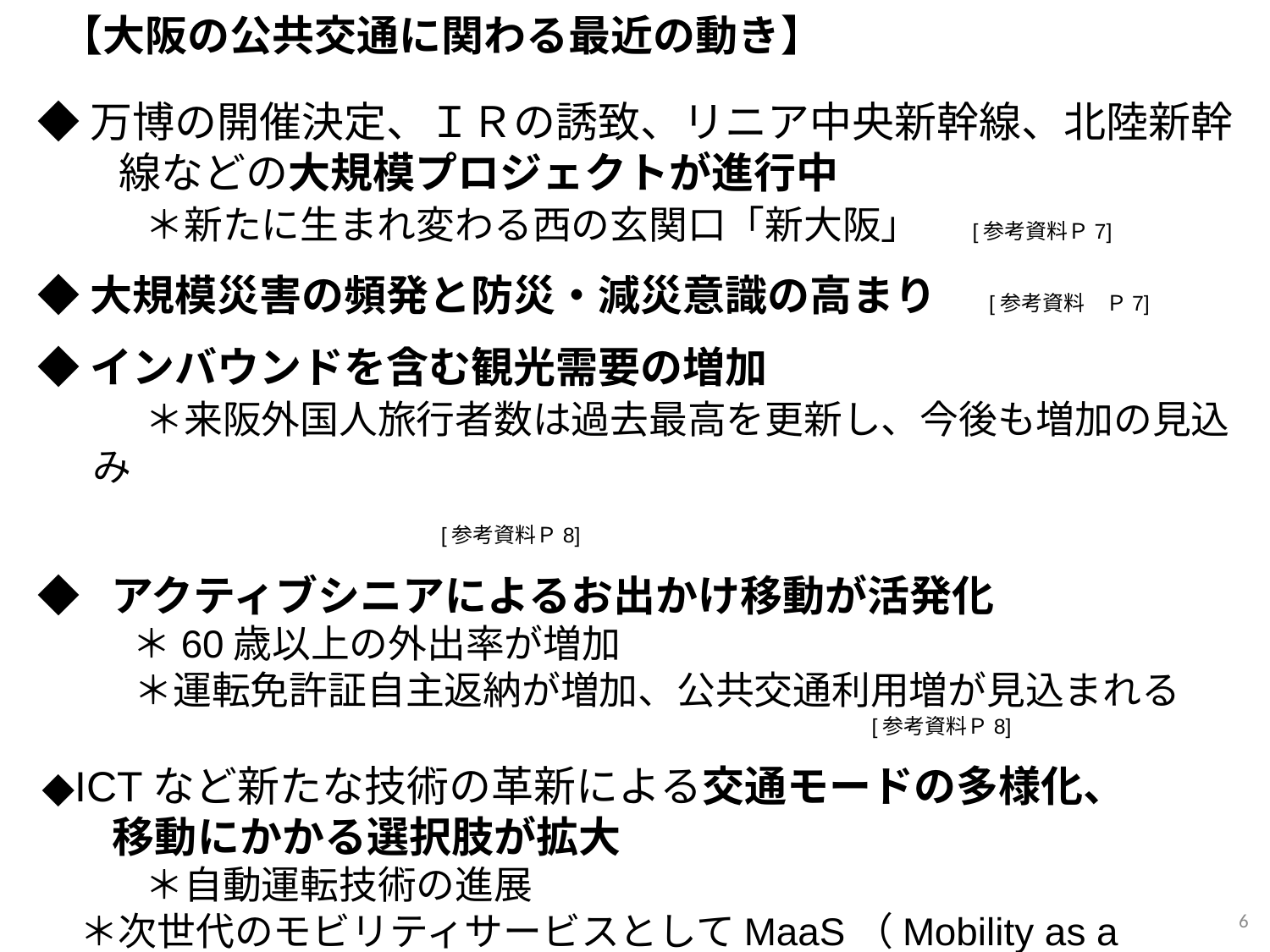

【大阪の公共交通に関わる最近の動き】

  ◆万博の開催決定、ＩＲの誘致、リニア中央新幹線、北陸新幹線などの大規模プロジェクトが進行中
　　　＊新たに生まれ変わる西の玄関口「新大阪」　[参考資料Ｐ7]

  ◆大規模災害の頻発と防災・減災意識の高まり　[参考資料　Ｐ7]

  ◆インバウンドを含む観光需要の増加
　　　＊来阪外国人旅行者数は過去最高を更新し、今後も増加の見込み
　　　　　　　　　　　　　　　　　　　　　　　　　　　　　　　　　　　　　　　　　　　　　　　　　　　　　　　　　　　　　　　　[参考資料Ｐ8]

  ◆　アクティブシニアによるお出かけ移動が活発化
　　　　　 ＊60歳以上の外出率が増加
　　　＊運転免許証自主返納が増加、公共交通利用増が見込まれる
                                                                                                                                                [参考資料Ｐ8]

    ◆ICTなど新たな技術の革新による交通モードの多様化、
　　 移動にかかる選択肢が拡大
　　　　　　＊自動運転技術の進展
      ＊次世代のモビリティサービスとしてMaaS（Mobility as a Service）が
         注目　 [参考資料Ｐ9]

6